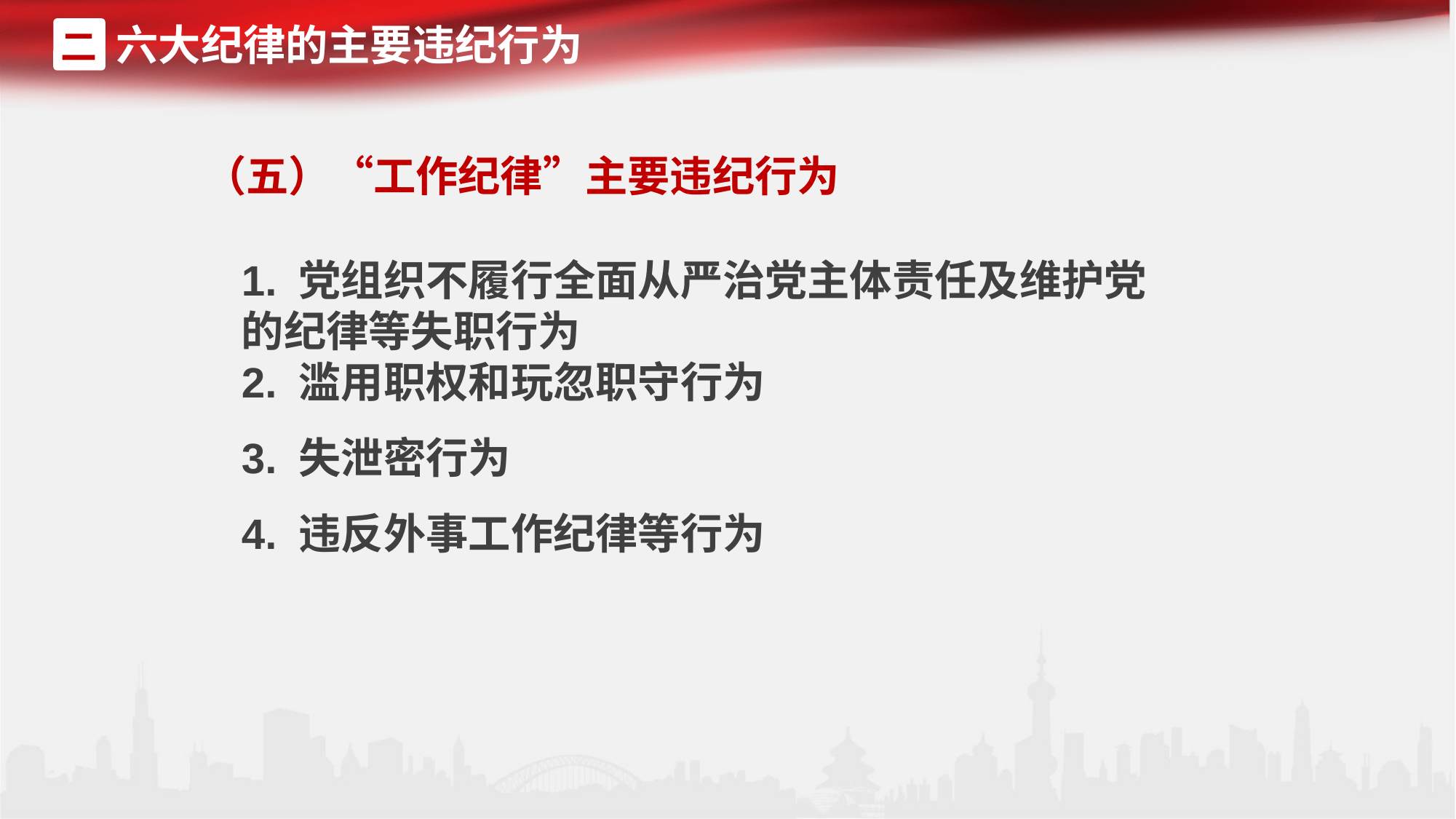

六大纪律的主要违纪行为

二
（五）“工作纪律”主要违纪行为
1. 党组织不履行全面从严治党主体责任及维护党的纪律等失职行为2. 滥用职权和玩忽职守行为3. 失泄密行为
4. 违反外事工作纪律等行为